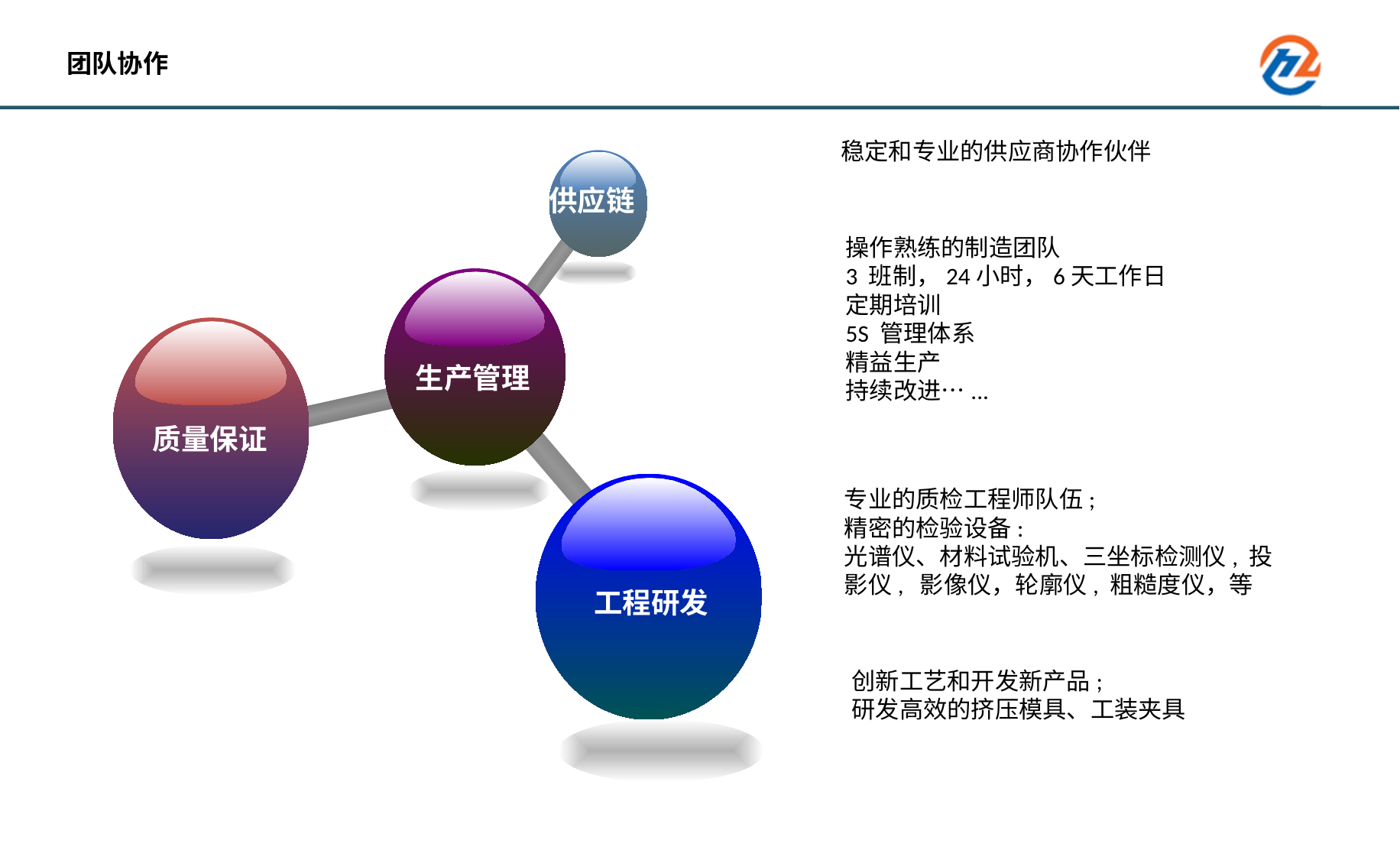

团队协作
稳定和专业的供应商协作伙伴

供应链

生产管理

质量保证

工程研发

操作熟练的制造团队
3 班制，24小时，6天工作日
定期培训
5S 管理体系
精益生产
持续改进…...
专业的质检工程师队伍;
精密的检验设备:
光谱仪、材料试验机、三坐标检测仪, 投影仪,  影像仪，轮廓仪, 粗糙度仪，等
创新工艺和开发新产品;
研发高效的挤压模具、工装夹具